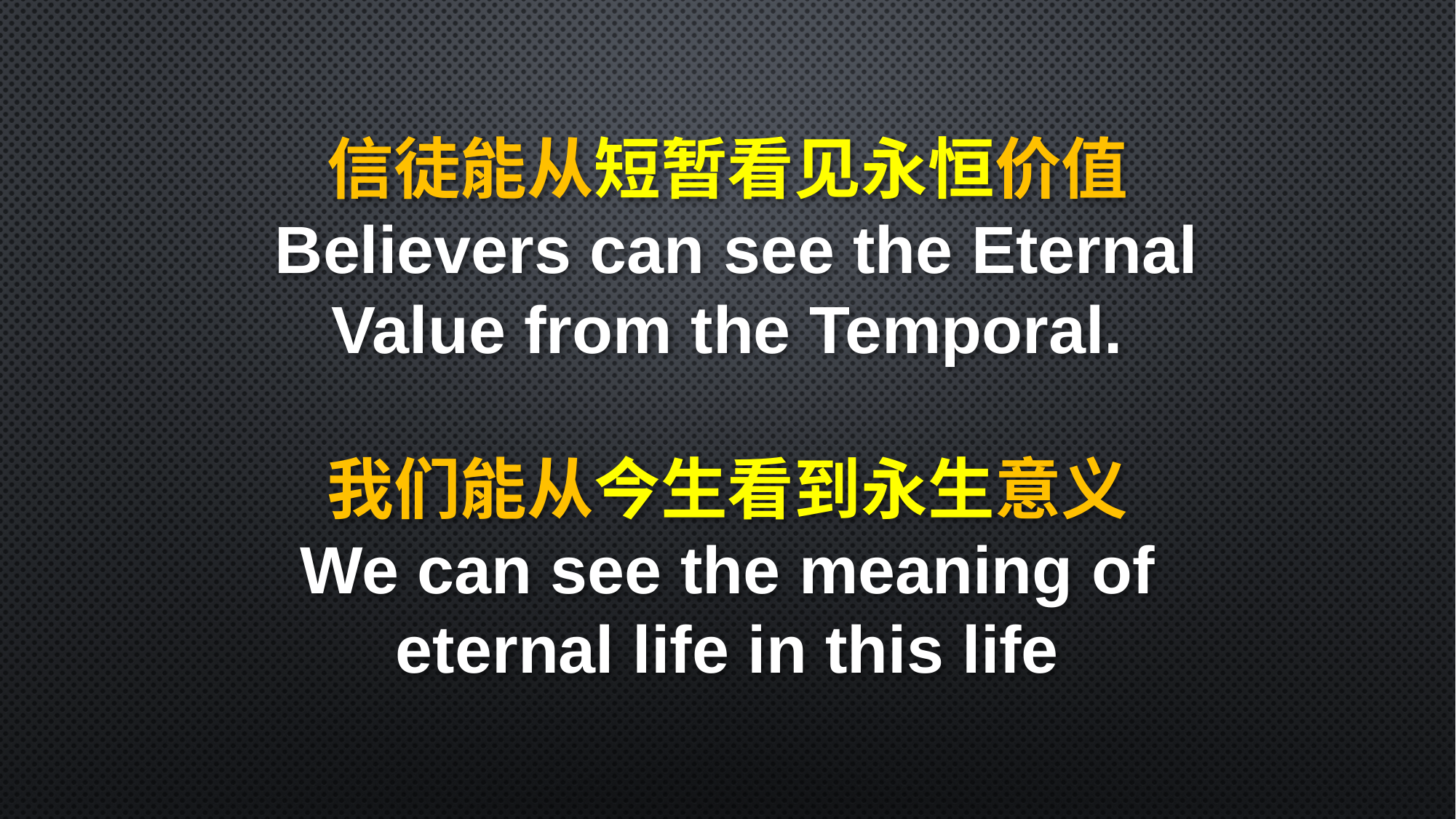

信徒能从短暂看见永恒价值
 Believers can see the Eternal Value from the Temporal.

我们能从今生看到永生意义
We can see the meaning of eternal life in this life